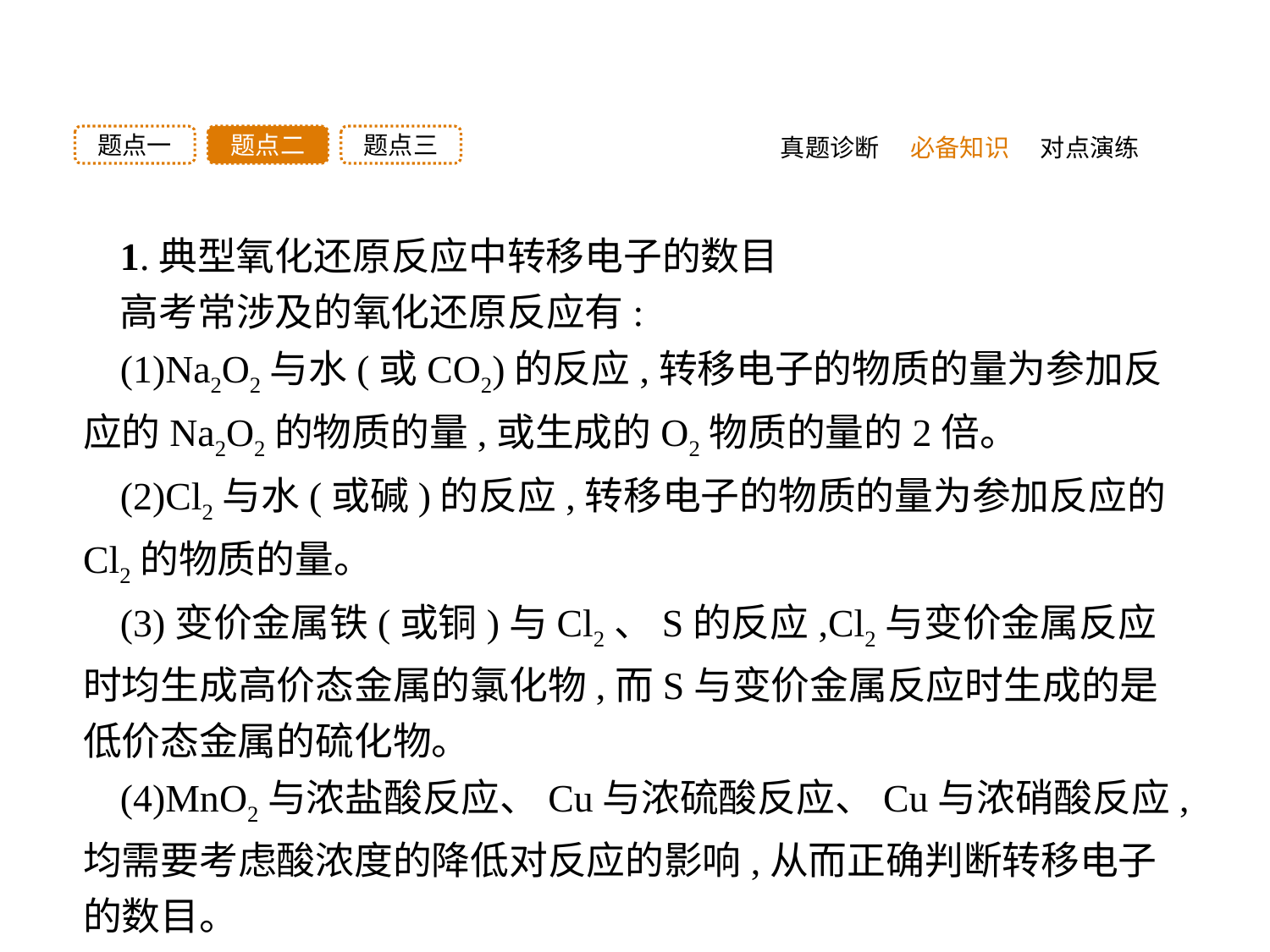

题点三
题点二
题点一
真题诊断
必备知识
对点演练
1.典型氧化还原反应中转移电子的数目
高考常涉及的氧化还原反应有:
(1)Na2O2与水(或CO2)的反应,转移电子的物质的量为参加反应的Na2O2的物质的量,或生成的O2物质的量的2倍。
(2)Cl2与水(或碱)的反应,转移电子的物质的量为参加反应的Cl2的物质的量。
(3)变价金属铁(或铜)与Cl2、S的反应,Cl2与变价金属反应时均生成高价态金属的氯化物,而S与变价金属反应时生成的是低价态金属的硫化物。
(4)MnO2与浓盐酸反应、Cu与浓硫酸反应、Cu与浓硝酸反应,均需要考虑酸浓度的降低对反应的影响,从而正确判断转移电子的数目。